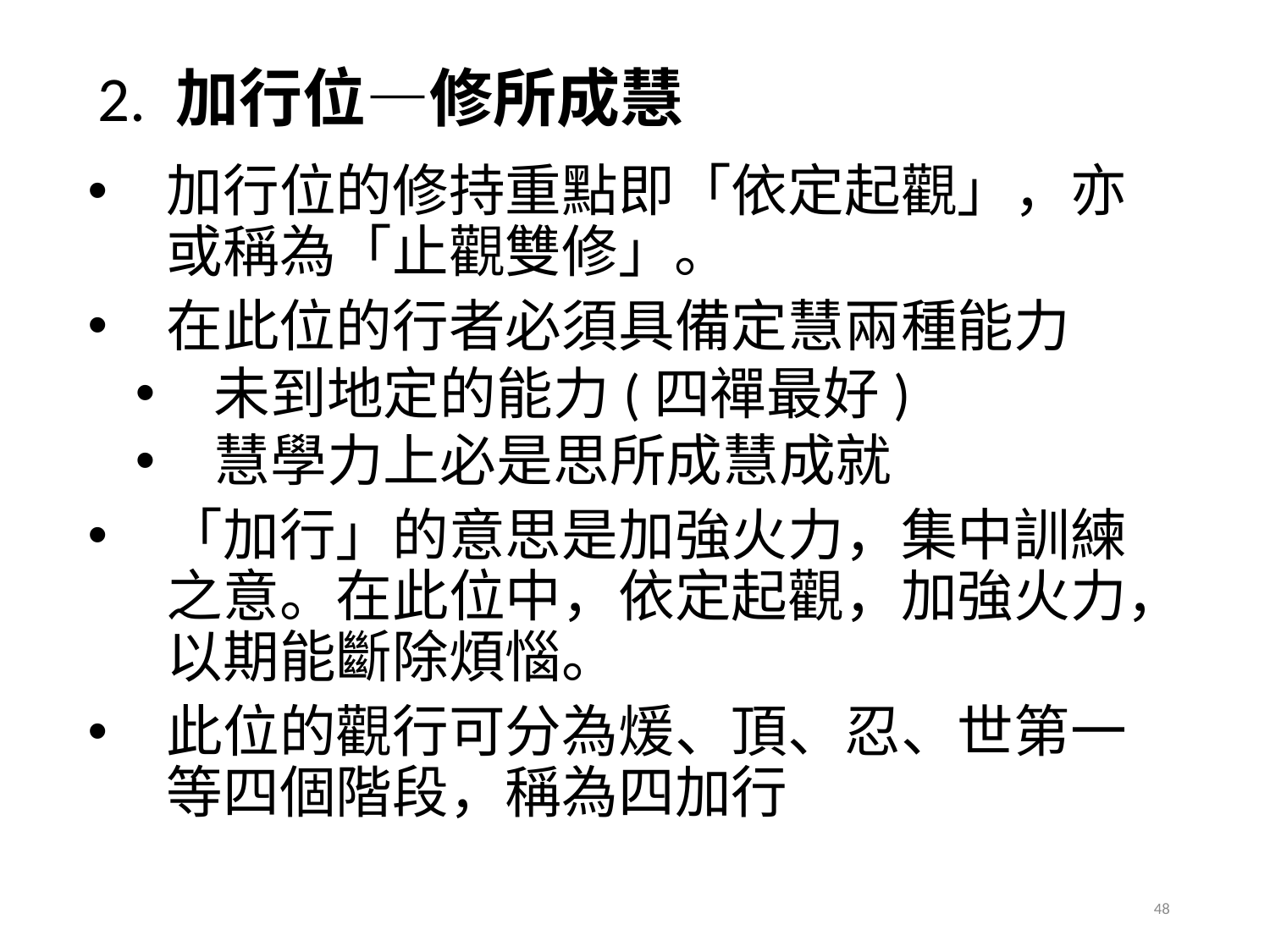

# 2. 加行位—修所成慧
加行位的修持重點即「依定起觀」，亦或稱為「止觀雙修」。
在此位的行者必須具備定慧兩種能力
未到地定的能力(四禪最好)
慧學力上必是思所成慧成就
「加行」的意思是加強火力，集中訓練之意。在此位中，依定起觀，加強火力，以期能斷除煩惱。
此位的觀行可分為煖、頂、忍、世第一等四個階段，稱為四加行

48